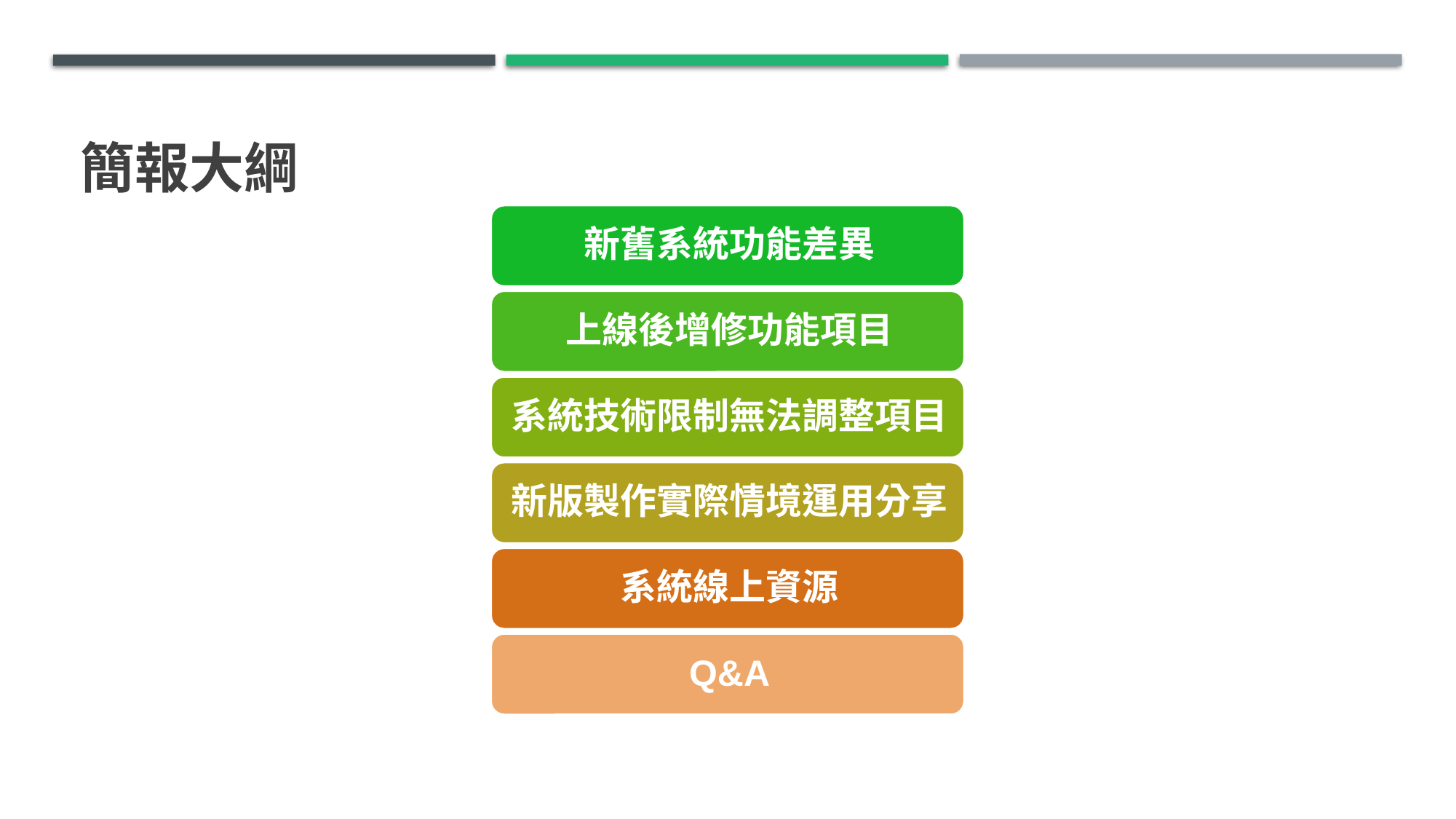

# 簡報大綱
新舊系統功能差異
上線後增修功能項目
系統技術限制無法調整項目
新版製作實際情境運用分享
系統線上資源
Q&A